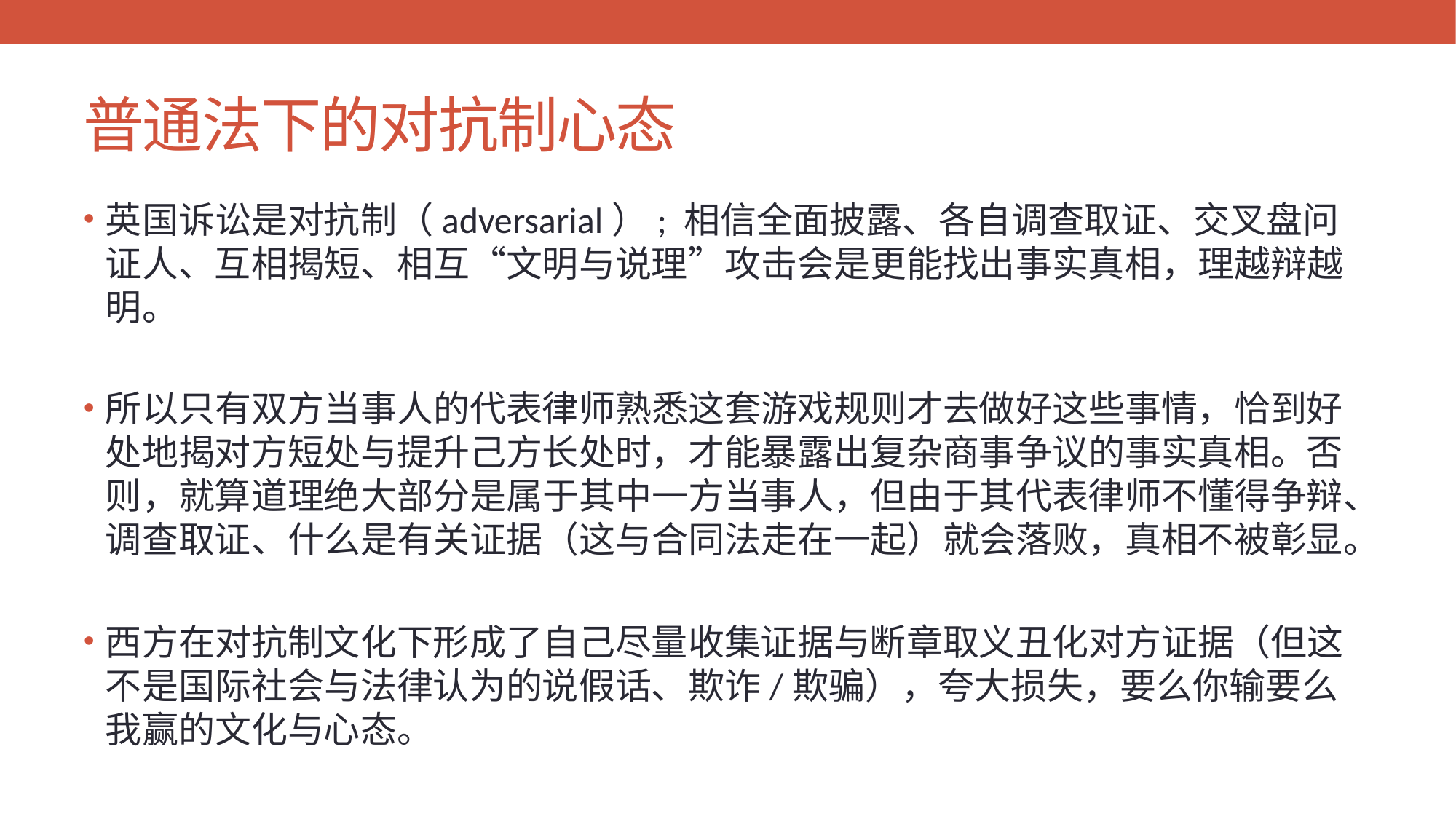

# 普通法下的对抗制心态
英国诉讼是对抗制（adversarial）; 相信全面披露、各自调查取证、交叉盘问证人、互相揭短、相互“文明与说理”攻击会是更能找出事实真相，理越辩越明。

所以只有双方当事人的代表律师熟悉这套游戏规则才去做好这些事情，恰到好处地揭对方短处与提升己方长处时，才能暴露出复杂商事争议的事实真相。否则，就算道理绝大部分是属于其中一方当事人，但由于其代表律师不懂得争辩、调查取证、什么是有关证据（这与合同法走在一起）就会落败，真相不被彰显。

西方在对抗制文化下形成了自己尽量收集证据与断章取义丑化对方证据（但这不是国际社会与法律认为的说假话、欺诈/欺骗），夸大损失，要么你输要么我赢的文化与心态。